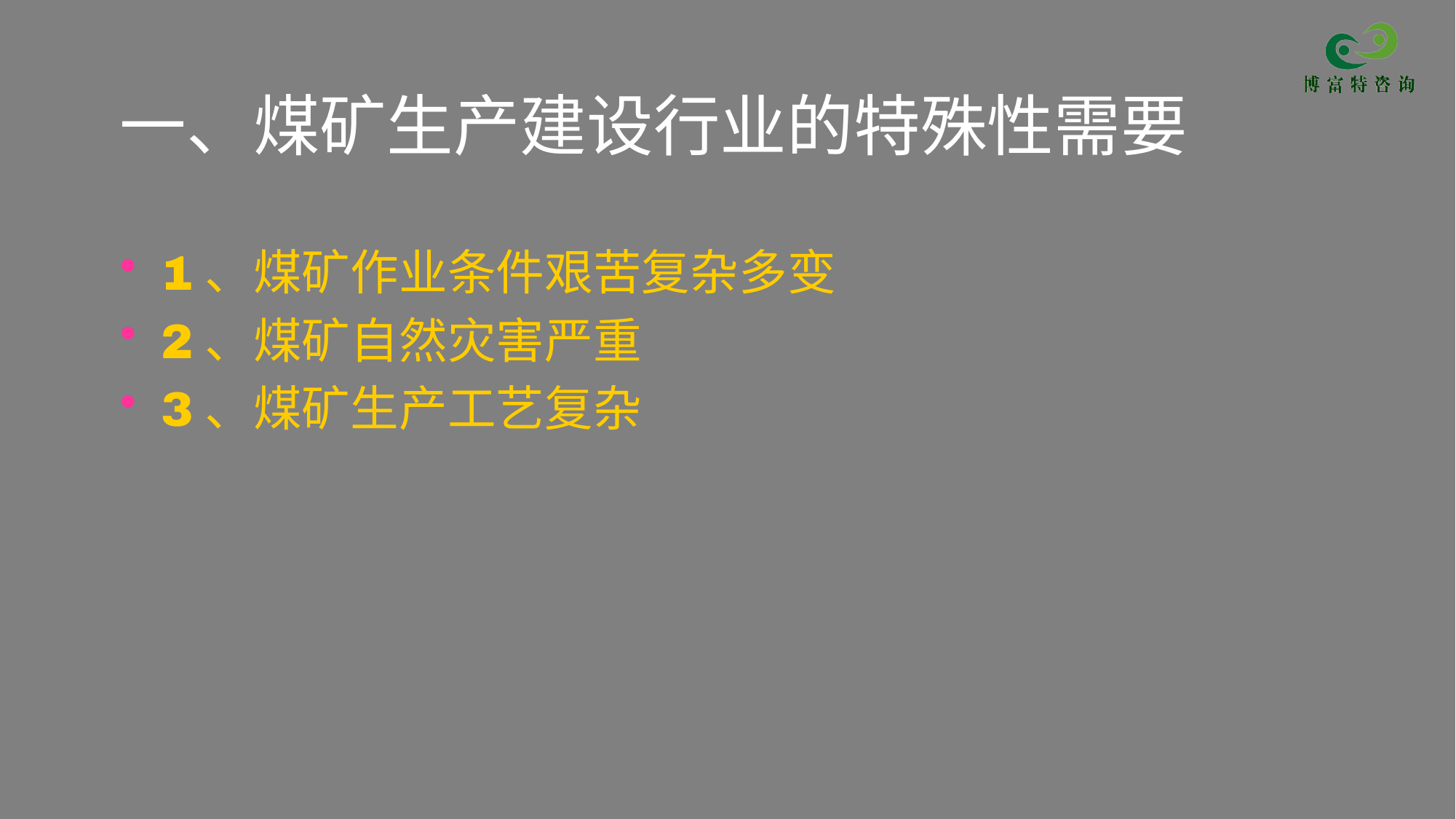

# 一、煤矿生产建设行业的特殊性需要
1、煤矿作业条件艰苦复杂多变
2、煤矿自然灾害严重
3、煤矿生产工艺复杂